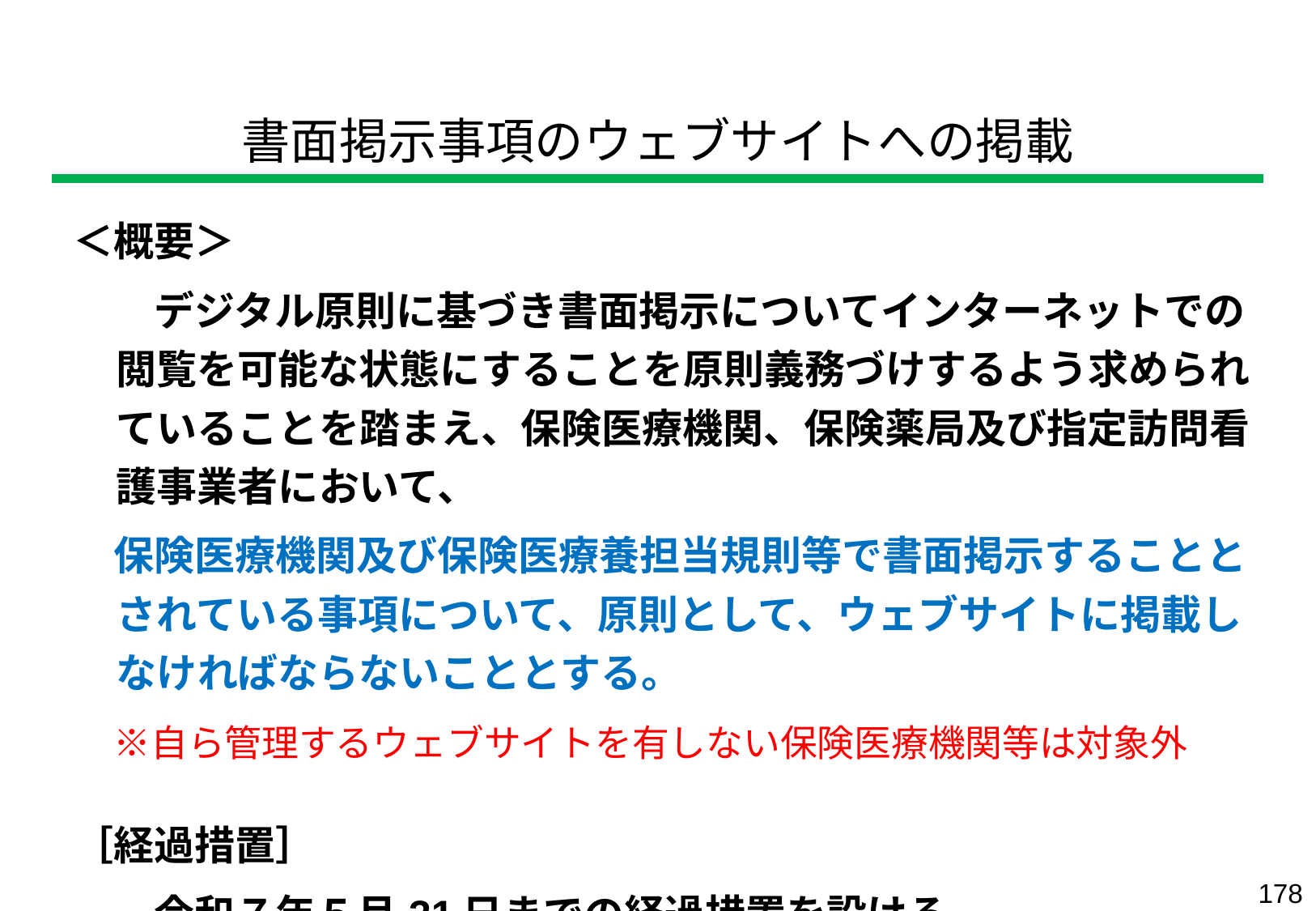

| 書面掲示事項のウェブサイトへの掲載 |
| --- |
| ＜概要＞ 　　デジタル原則に基づき書面掲示についてインターネットでの閲覧を可能な状態にすることを原則義務づけするよう求められていることを踏まえ、保険医療機関、保険薬局及び指定訪問看護事業者において、 　保険医療機関及び保険医療養担当規則等で書面掲示することとされている事項について、原則として、ウェブサイトに掲載しなければならないこととする。 　※自ら管理するウェブサイトを有しない保険医療機関等は対象外 ［経過措置］ 　　令和７年５月31日までの経過措置を設ける |
| --- |
178